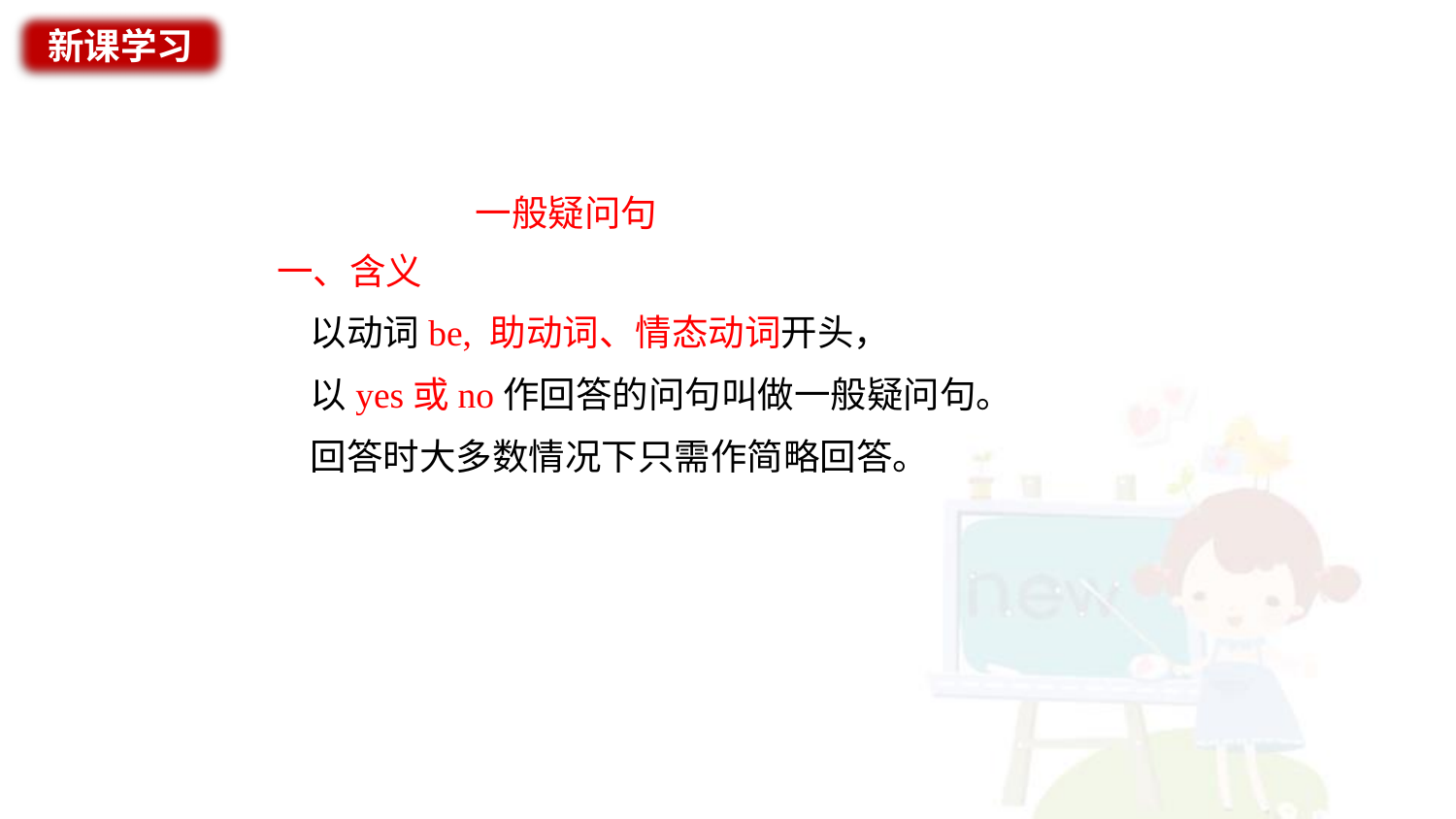

新课学习
                       一般疑问句
一、含义
   以动词be, 助动词、情态动词开头，
   以yes或no作回答的问句叫做一般疑问句。
   回答时大多数情况下只需作简略回答。